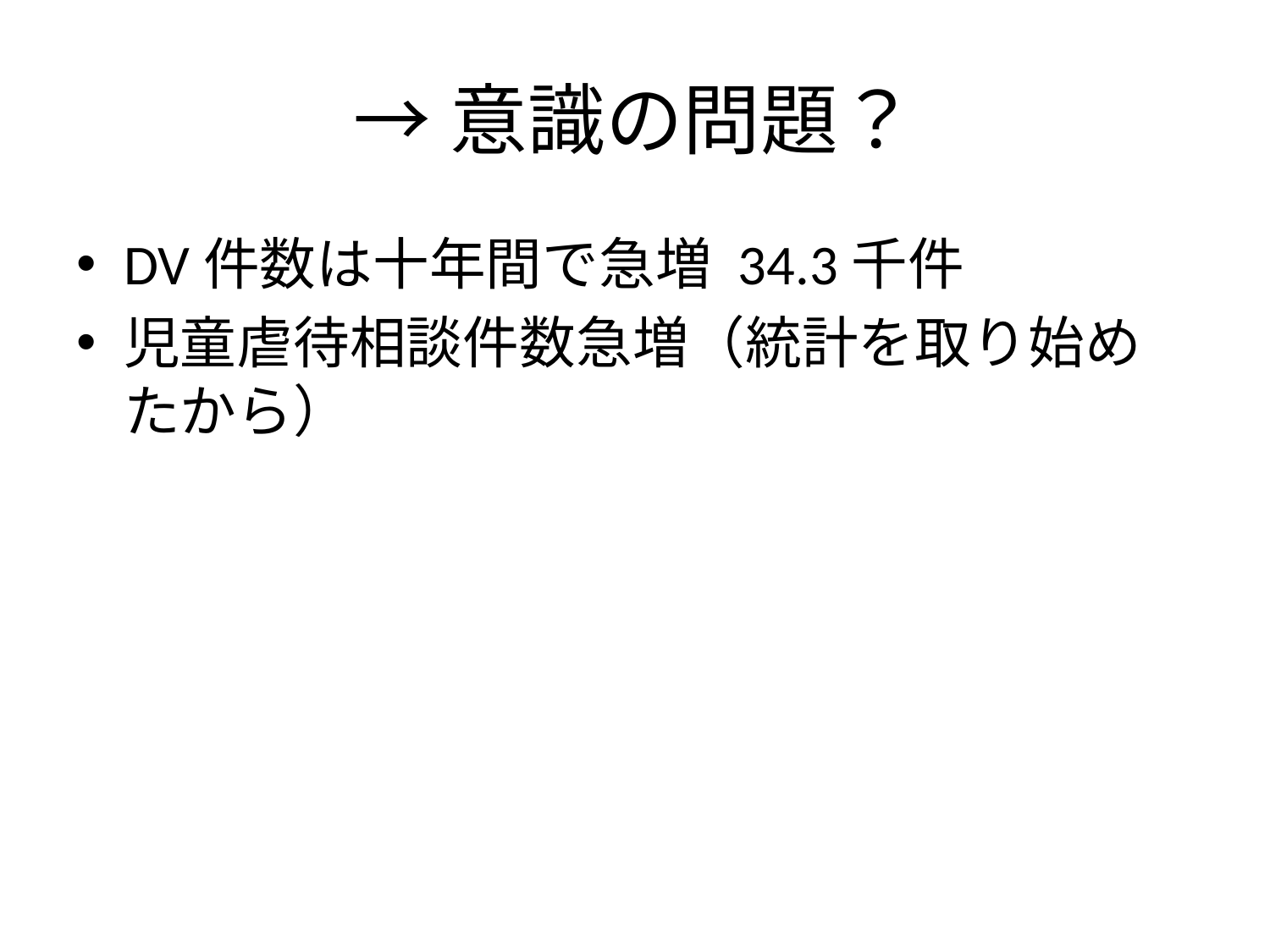

# →意識の問題？
DV件数は十年間で急増 34.3千件
児童虐待相談件数急増（統計を取り始めたから）